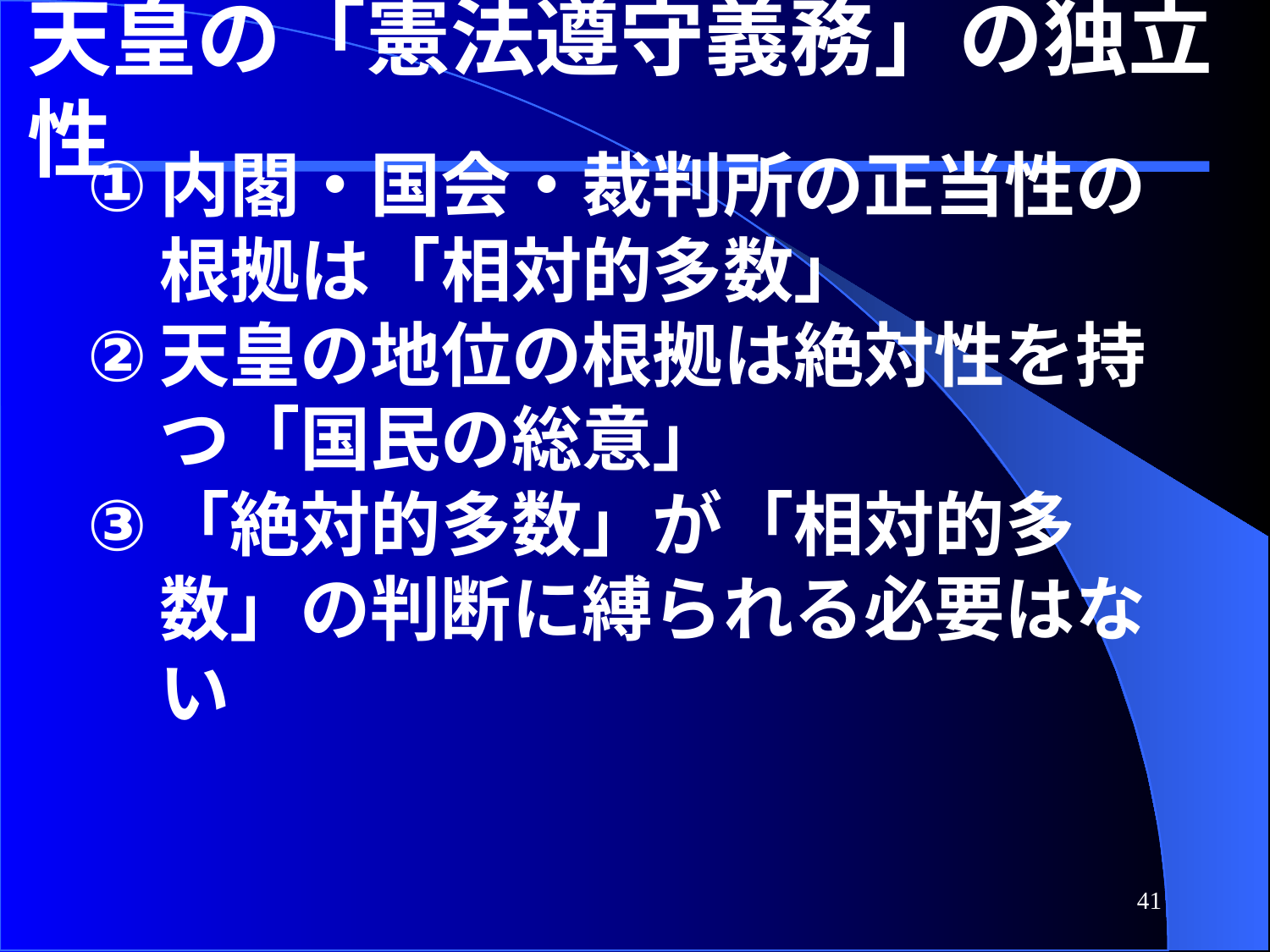

天皇の「憲法遵守義務」の独立性

内閣・国会・裁判所の正当性の根拠は「相対的多数」
天皇の地位の根拠は絶対性を持つ「国民の総意」
「絶対的多数」が「相対的多数」の判断に縛られる必要はない

41